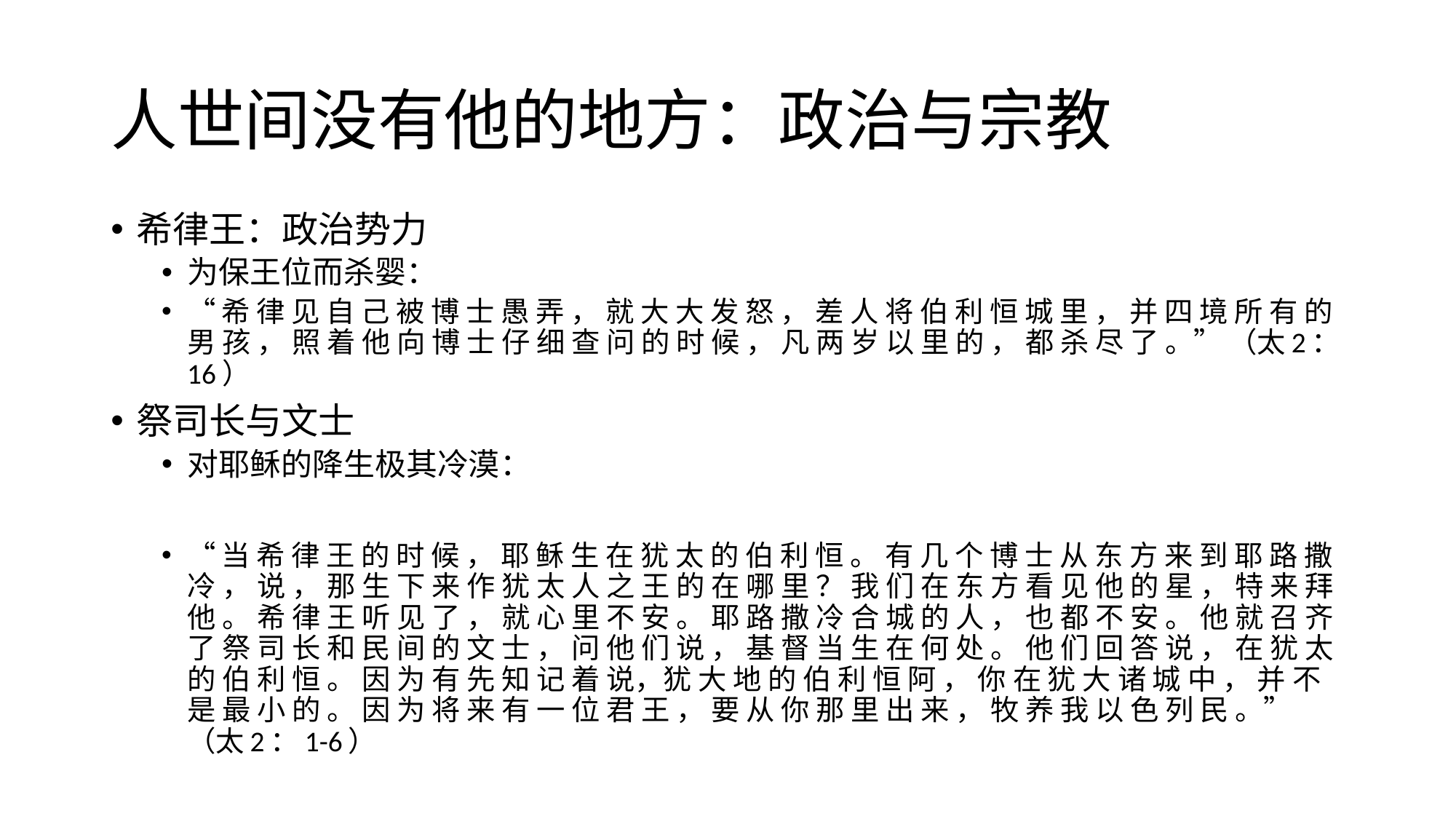

# 人世间没有他的地方：政治与宗教
希律王：政治势力
为保王位而杀婴：
“希 律 见 自 己 被 博 士 愚 弄 ， 就 大 大 发 怒 ， 差 人 将 伯 利 恒 城 里 ， 并 四 境 所 有 的 男 孩 ， 照 着 他 向 博 士 仔 细 查 问 的 时 候 ， 凡 两 岁 以 里 的 ， 都 杀 尽 了 。” （太2：16）
祭司长与文士
对耶稣的降生极其冷漠：

“当 希 律 王 的 时 候 ， 耶 稣 生 在 犹 太 的 伯 利 恒 。 有 几 个 博 士 从 东 方 来 到 耶 路 撒 冷 ， 说 ， 那 生 下 来 作 犹 太 人 之 王 的 在 哪 里 ？ 我 们 在 东 方 看 见 他 的 星 ， 特 来 拜 他 。 希 律 王 听 见 了 ， 就 心 里 不 安 。 耶 路 撒 冷 合 城 的 人 ， 也 都 不 安 。 他 就 召 齐 了 祭 司 长 和 民 间 的 文 士 ， 问 他 们 说 ， 基 督 当 生 在 何 处 。 他 们 回 答 说 ， 在 犹 太 的 伯 利 恒 。 因 为 有 先 知 记 着 说，犹 大 地 的 伯 利 恒 阿 ， 你 在 犹 大 诸 城 中 ， 并 不 是 最 小 的 。 因 为 将 来 有 一 位 君 王 ， 要 从 你 那 里 出 来 ， 牧 养 我 以 色 列 民 。” （太2：1-6）